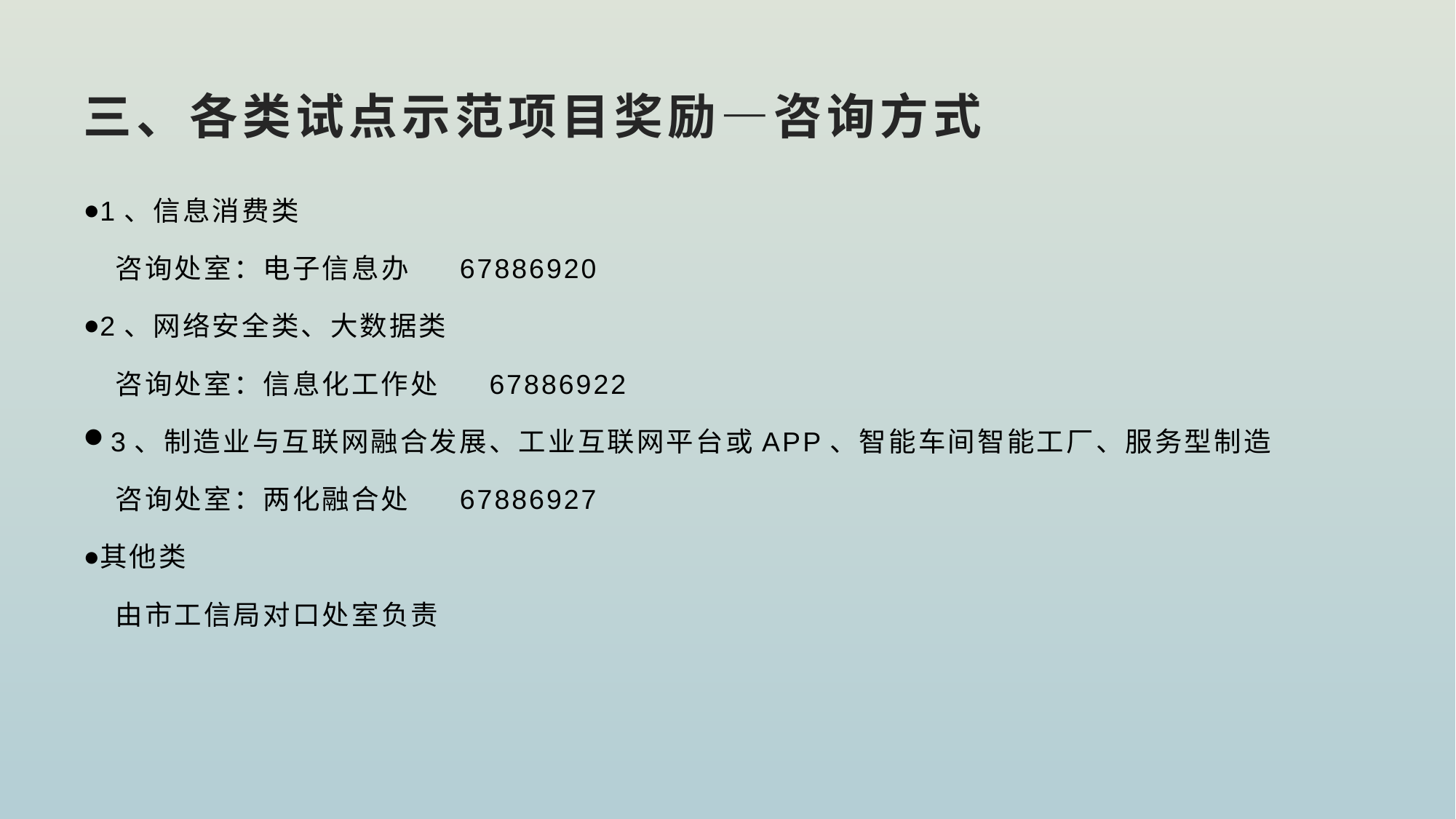

# 三、各类试点示范项目奖励—咨询方式
1、信息消费类
   咨询处室：电子信息办     67886920
2、网络安全类、大数据类
   咨询处室：信息化工作处     67886922
3、制造业与互联网融合发展、工业互联网平台或APP、智能车间智能工厂、服务型制造
   咨询处室：两化融合处     67886927
其他类
   由市工信局对口处室负责